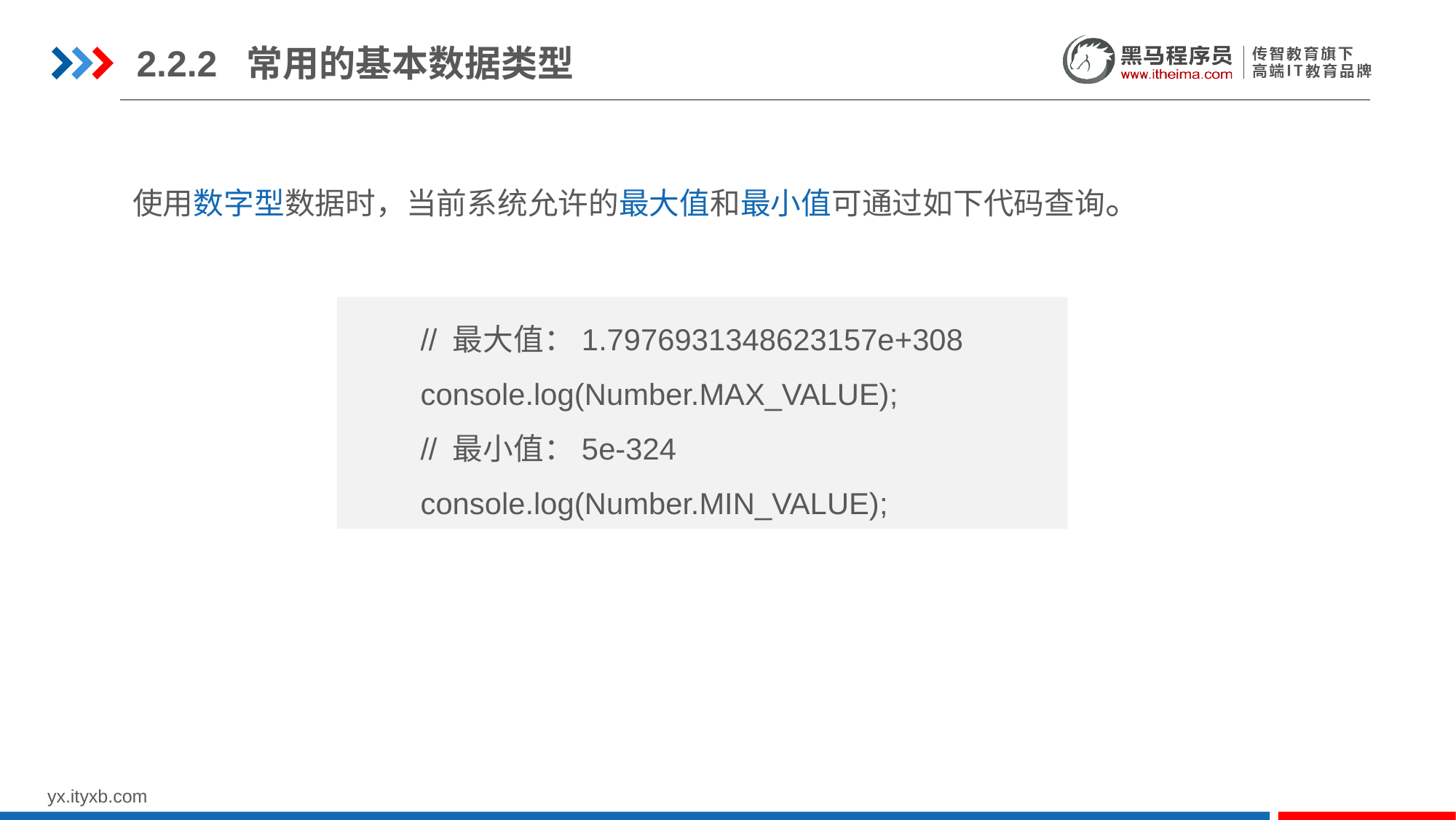

2.2.2  常用的基本数据类型
使用数字型数据时，当前系统允许的最大值和最小值可通过如下代码查询。

// 最大值：1.7976931348623157e+308
console.log(Number.MAX_VALUE);
// 最小值：5e-324
console.log(Number.MIN_VALUE);